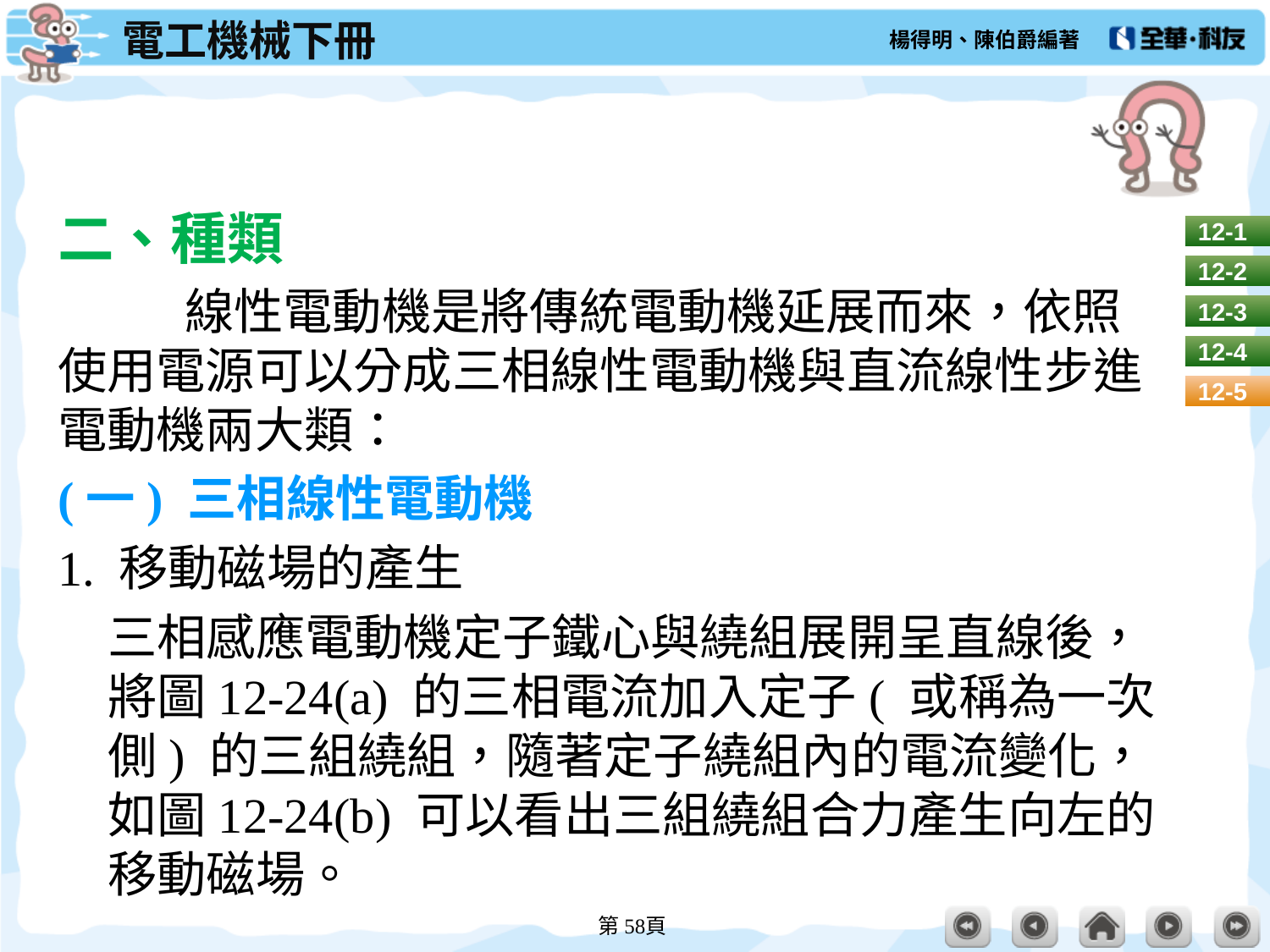

#
二、種類
	線性電動機是將傳統電動機延展而來，依照使用電源可以分成三相線性電動機與直流線性步進電動機兩大類：
(一) 三相線性電動機
1. 移動磁場的產生
三相感應電動機定子鐵心與繞組展開呈直線後，將圖12-24(a) 的三相電流加入定子( 或稱為一次側) 的三組繞組，隨著定子繞組內的電流變化，如圖12-24(b) 可以看出三組繞組合力產生向左的移動磁場。